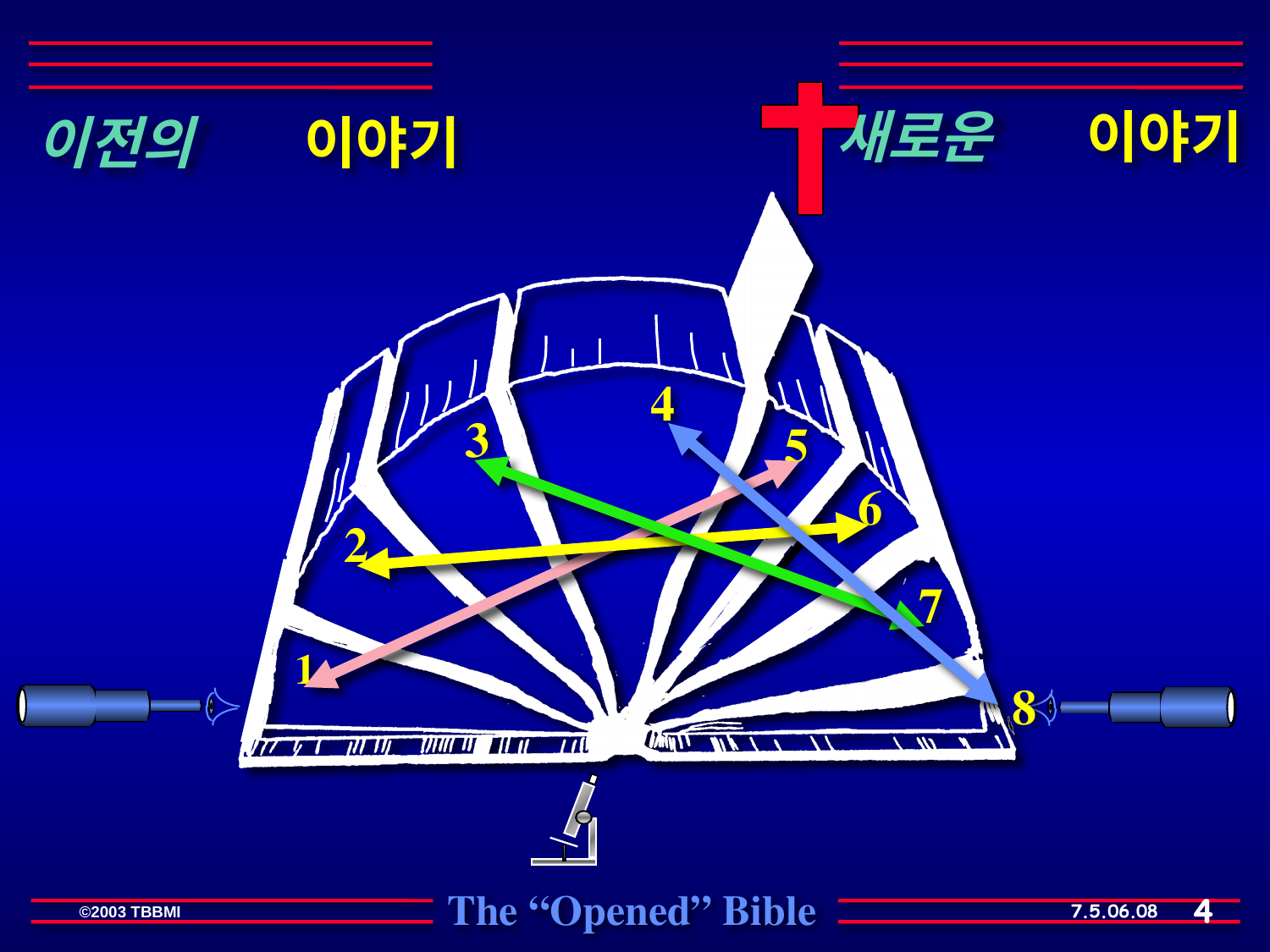

새로운      이야기
이전의       이야기
4
3
5

6
2

7
1
8
4
08